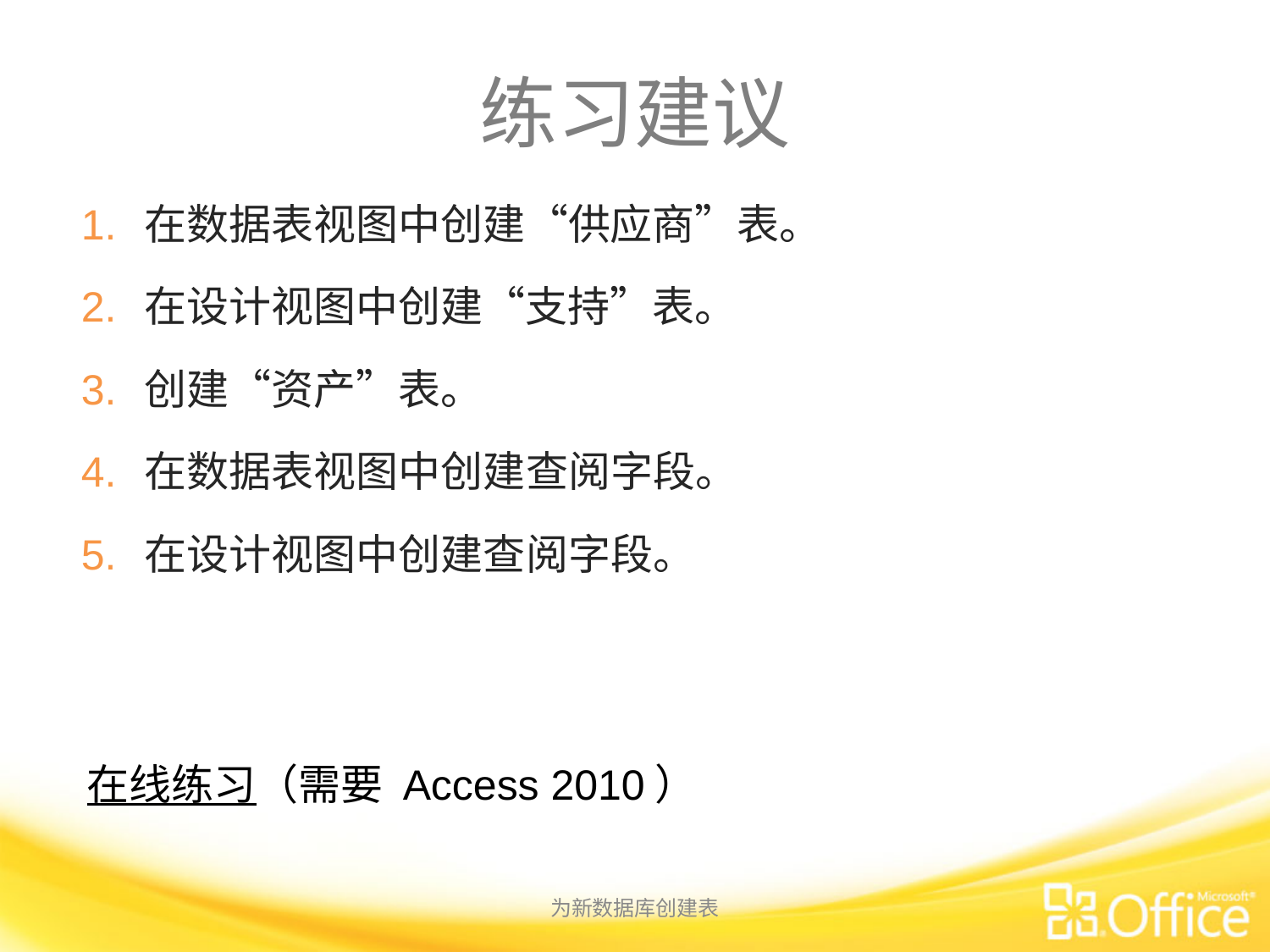

# 练习建议
在数据表视图中创建“供应商”表。
在设计视图中创建“支持”表。
创建“资产”表。
在数据表视图中创建查阅字段。
在设计视图中创建查阅字段。
在线练习（需要 Access 2010）
为新数据库创建表